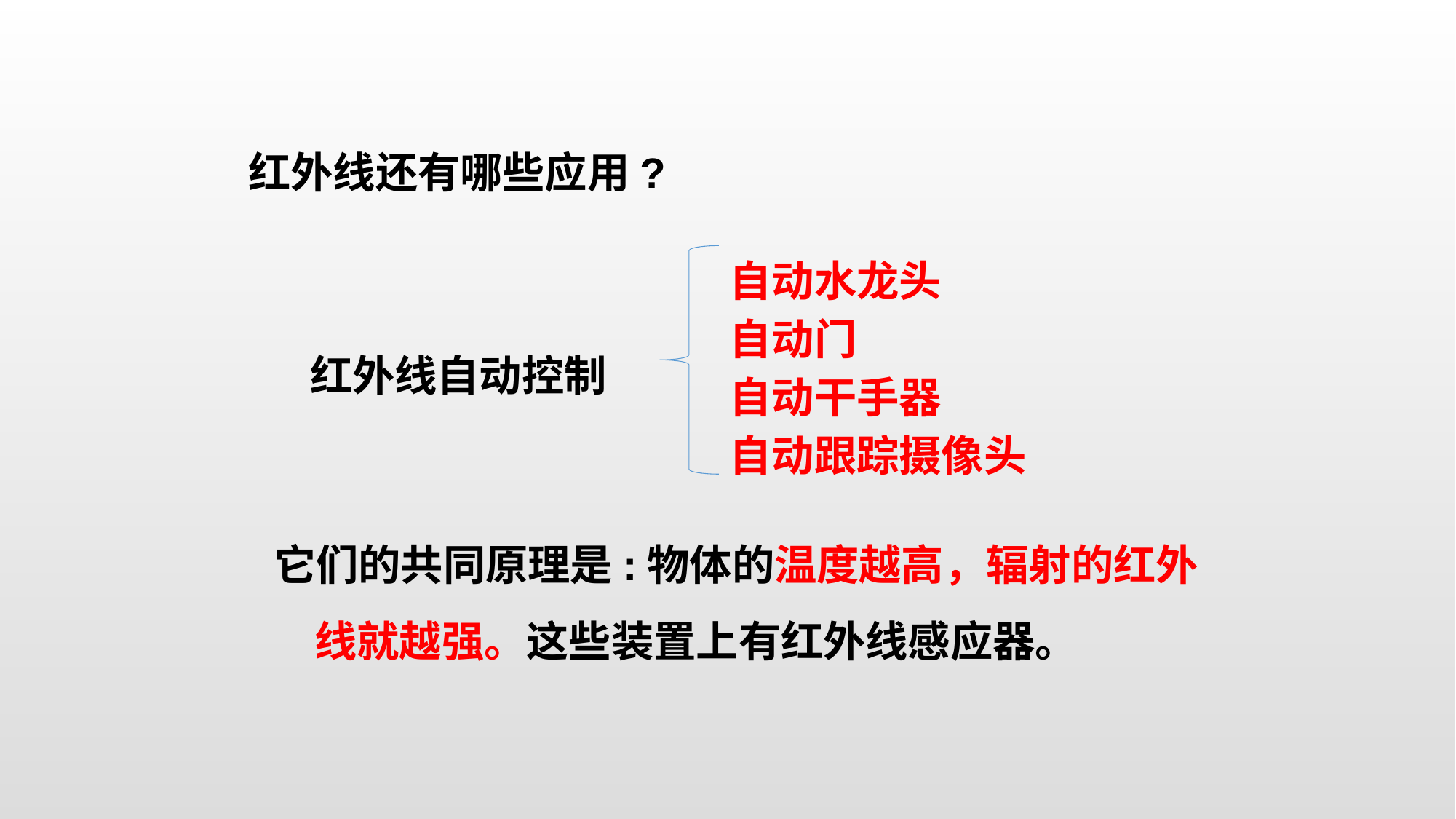

红外线还有哪些应用?
自动水龙头

自动门

红外线自动控制
自动干手器
自动跟踪摄像头
它们的共同原理是:物体的温度越高，辐射的红外线就越强。这些装置上有红外线感应器。